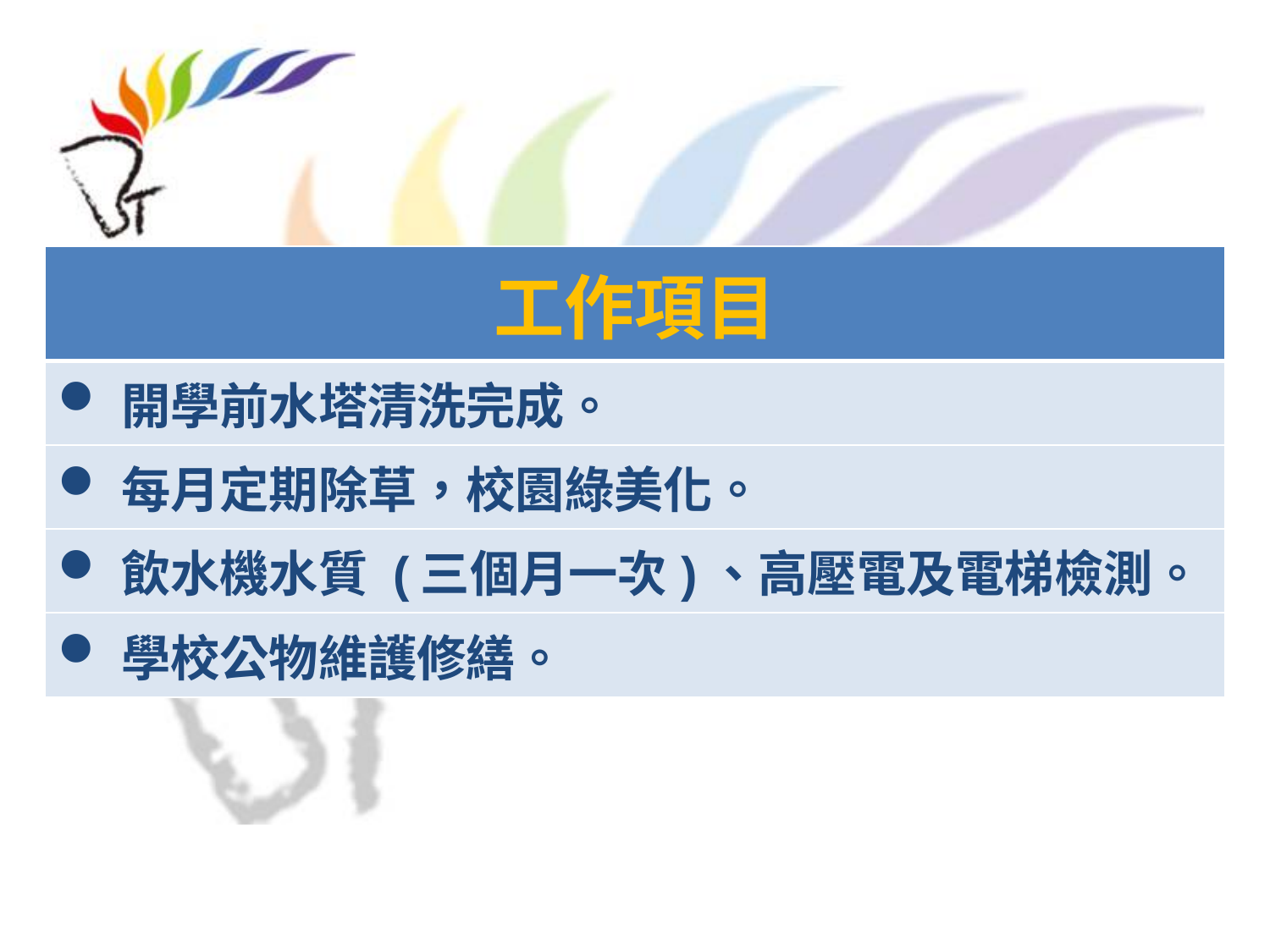

| 工作項目 |
| --- |
| 開學前水塔清洗完成。 |
| 每月定期除草，校園綠美化。 |
| 飲水機水質 (三個月一次)、高壓電及電梯檢測。 |
| 學校公物維護修繕。 |